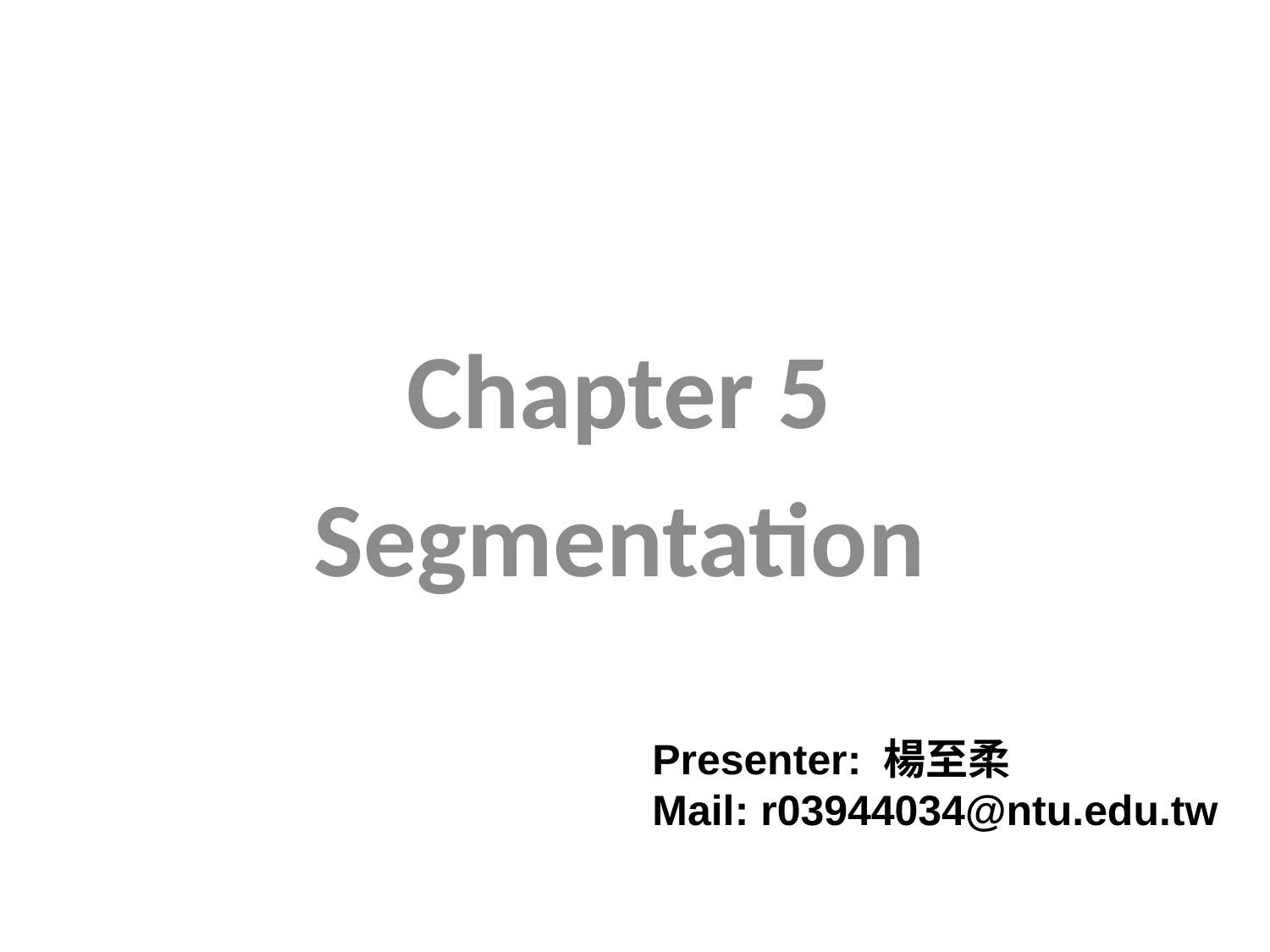

Chapter 5
Segmentation
Presenter: 楊至柔
Mail: r03944034@ntu.edu.tw